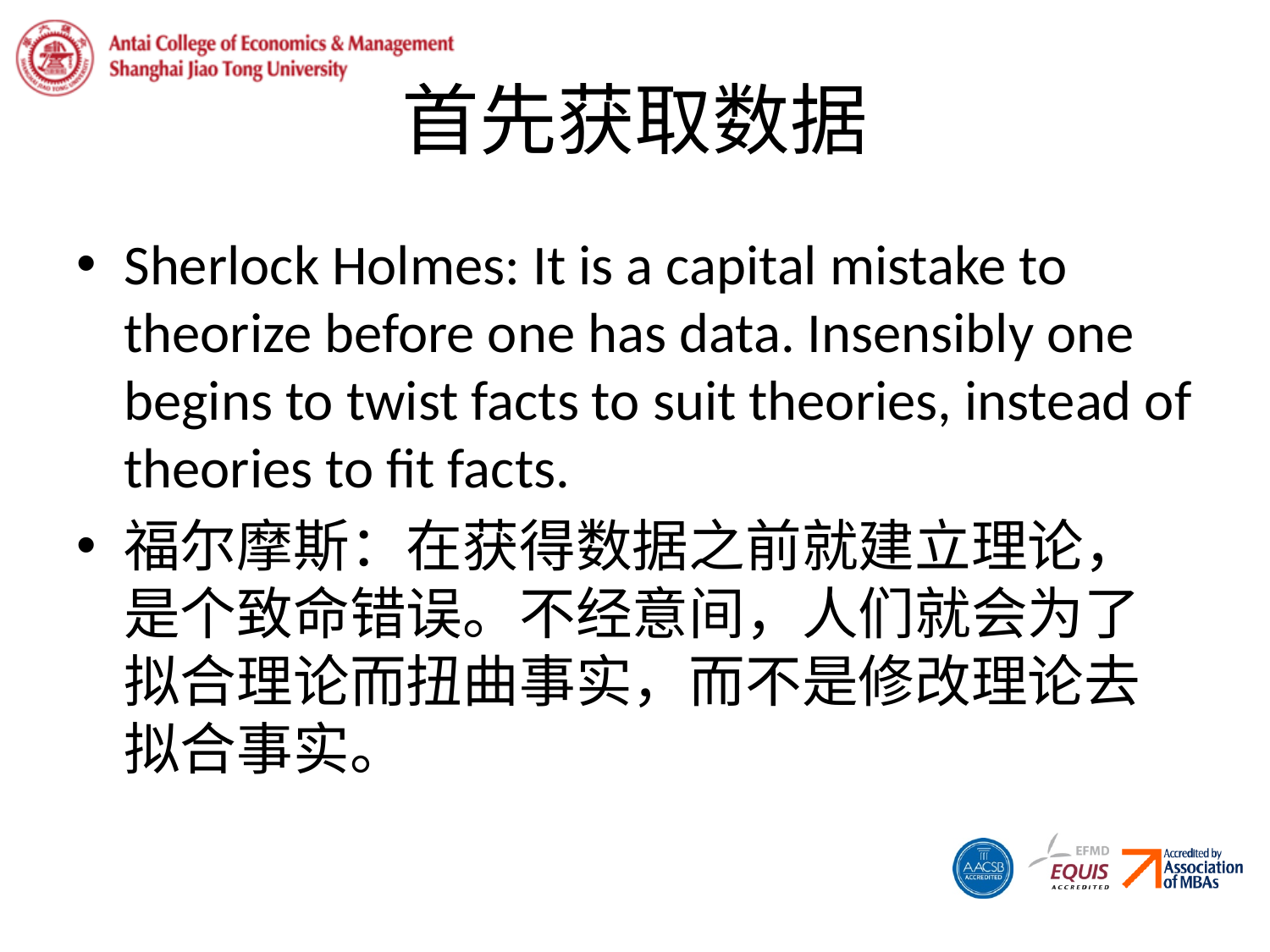

# 首先获取数据
Sherlock Holmes: It is a capital mistake to theorize before one has data. Insensibly one begins to twist facts to suit theories, instead of theories to fit facts.
福尔摩斯：在获得数据之前就建立理论，是个致命错误。不经意间，人们就会为了拟合理论而扭曲事实，而不是修改理论去拟合事实。